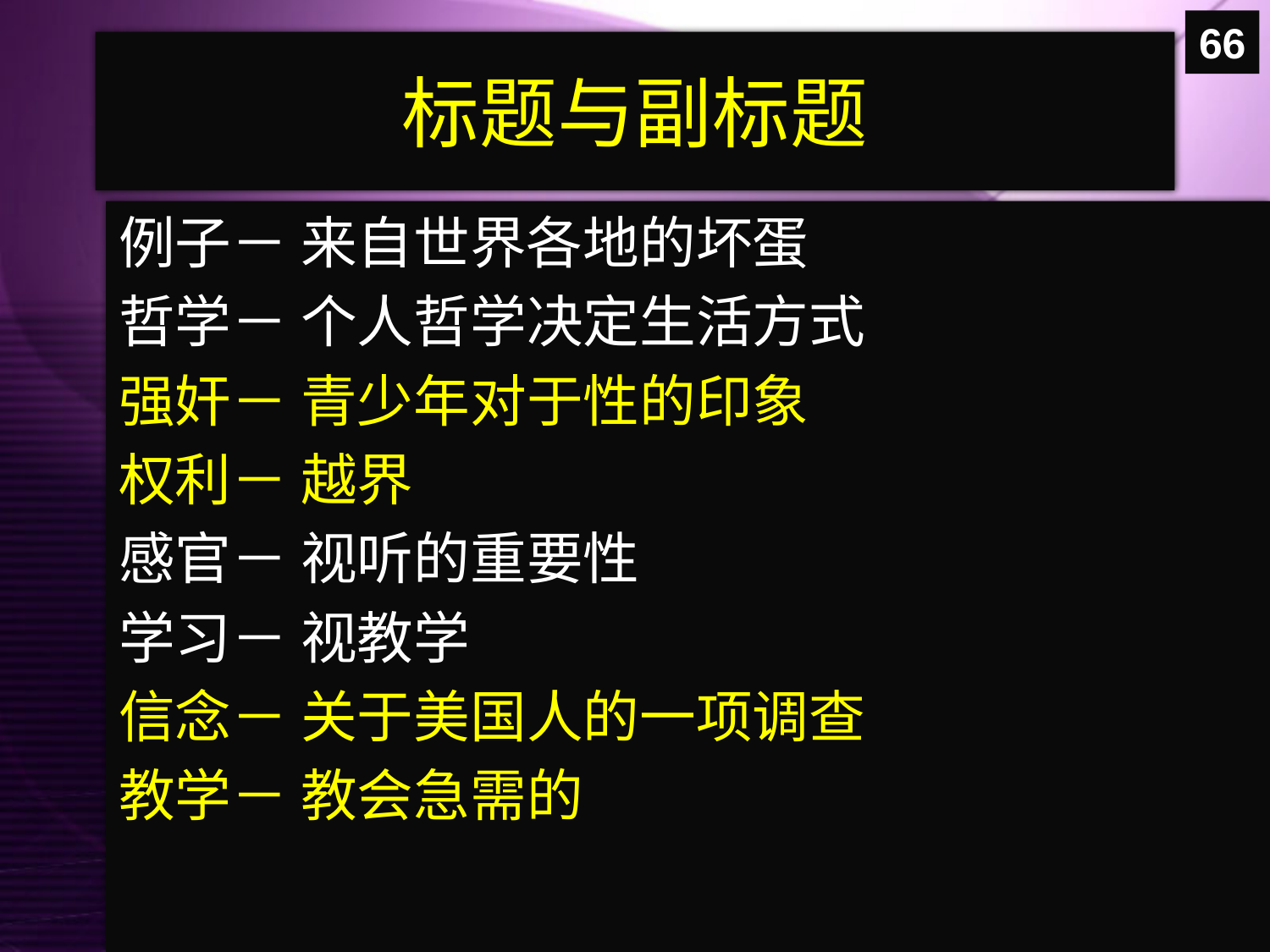

66
# 标题与副标题
例子－ 来自世界各地的坏蛋
哲学－ 个人哲学决定生活方式
强奸－ 青少年对于性的印象
权利－ 越界
感官－ 视听的重要性
学习－ 视教学
信念－ 关于美国人的一项调查
教学－ 教会急需的